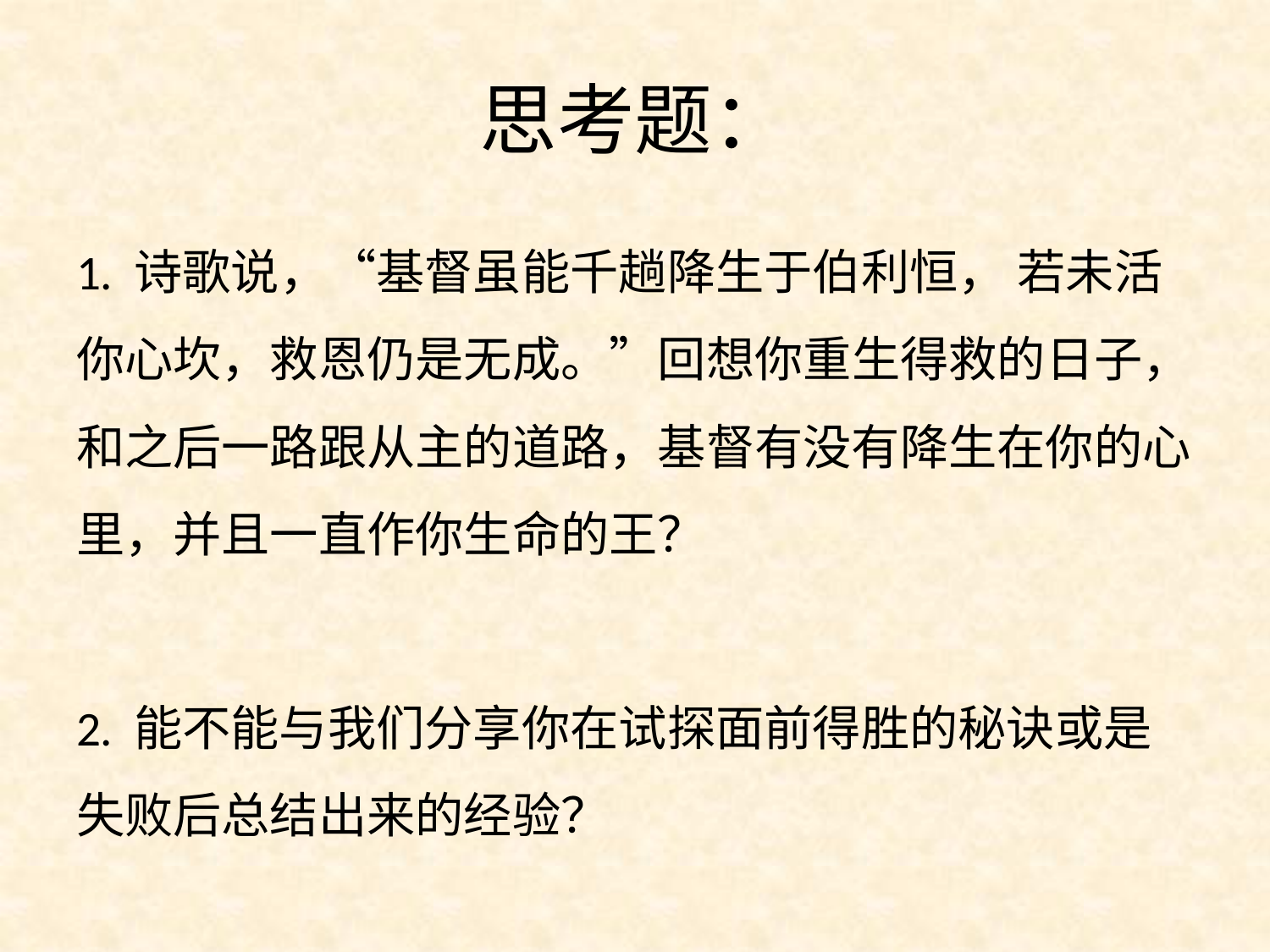

# 思考题：
1. 诗歌说，“基督虽能千趟降生于伯利恒， 若未活你心坎，救恩仍是无成。”回想你重生得救的日子，和之后一路跟从主的道路，基督有没有降生在你的心里，并且一直作你生命的王？

2. 能不能与我们分享你在试探面前得胜的秘诀或是失败后总结出来的经验？